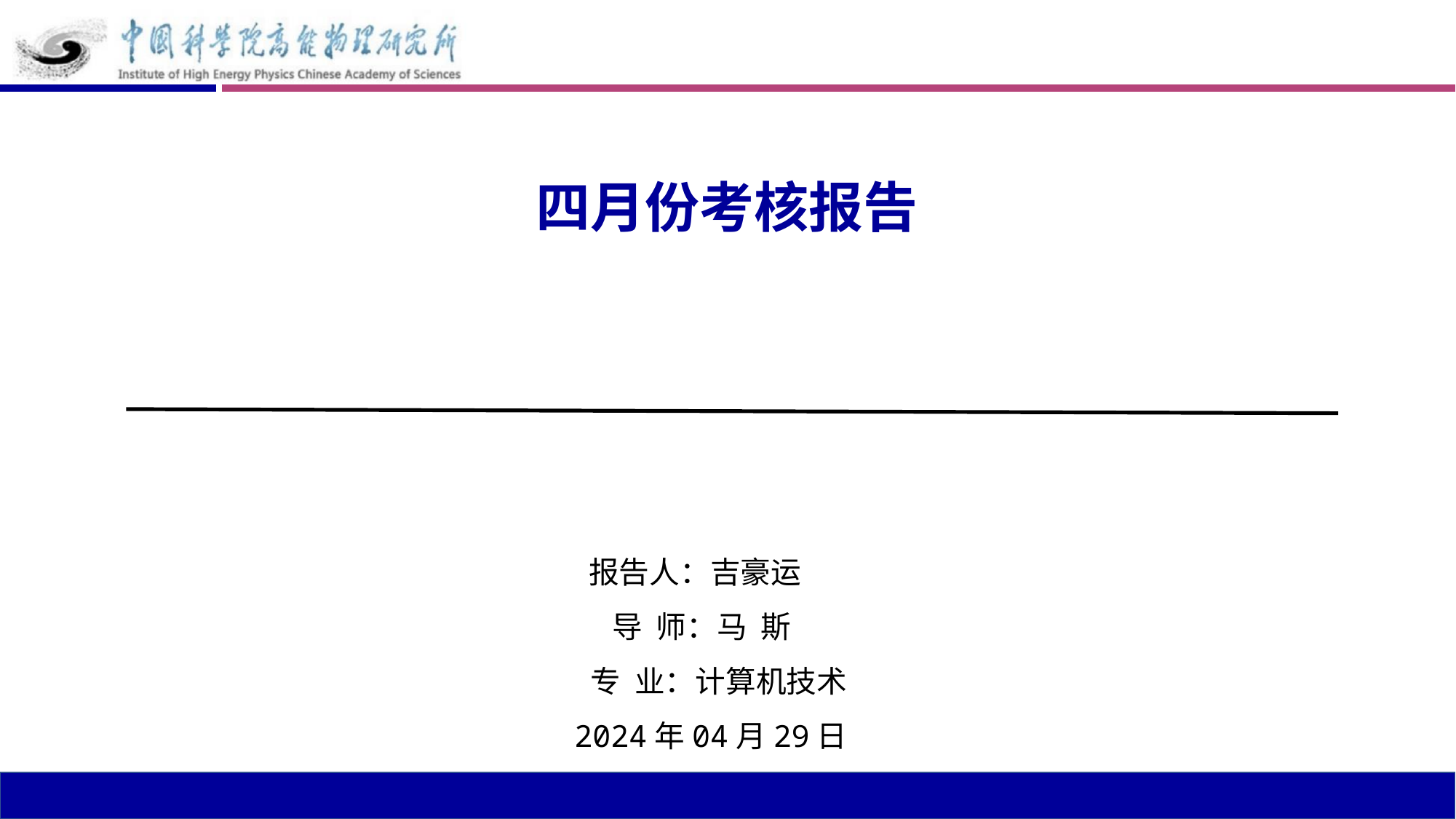

四月份考核报告
报告人：吉豪运
导  师：马  斯
    专  业：计算机技术
 2024年04月29日